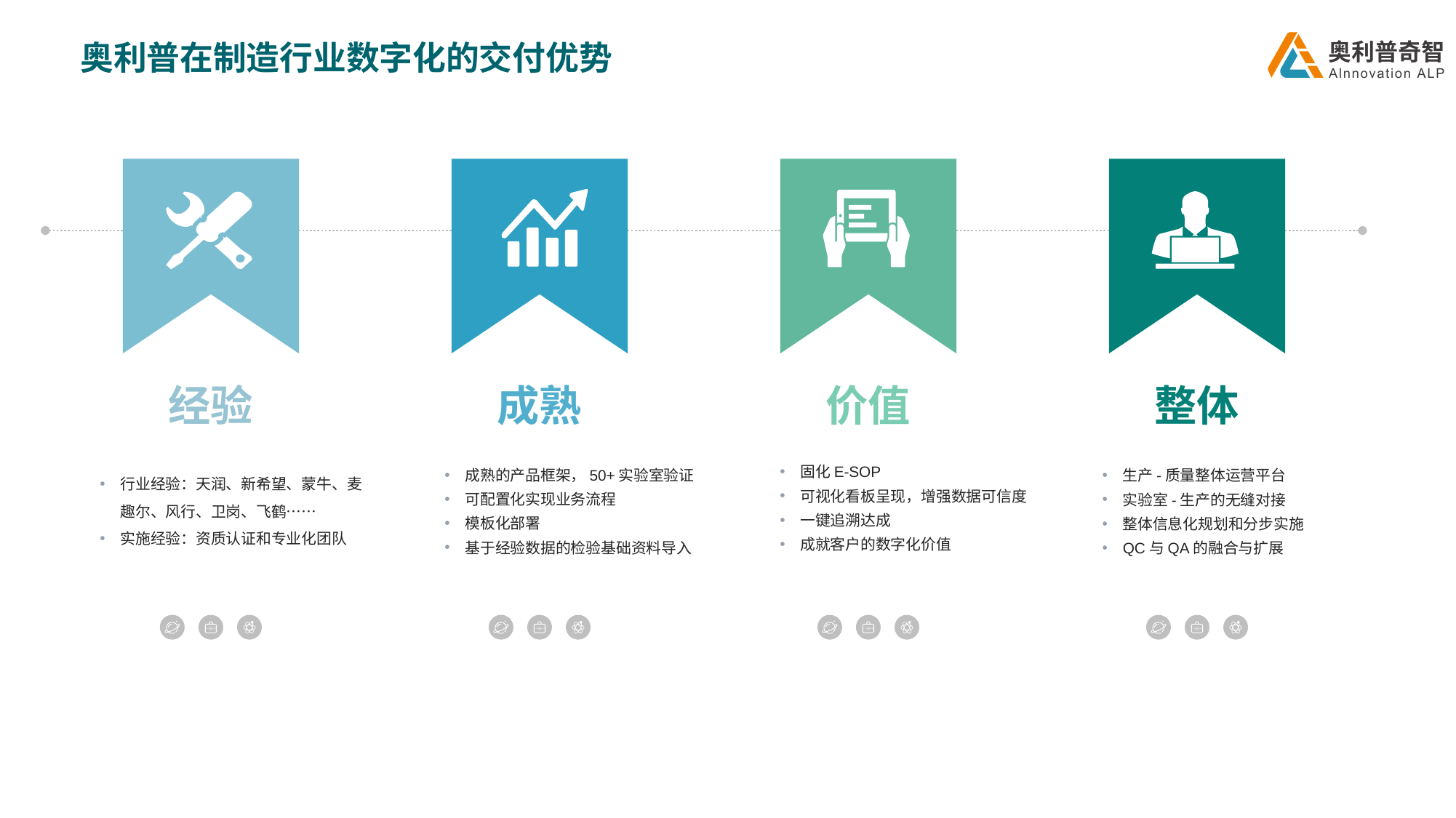

奥利普在制造行业数字化的交付优势

经验
成熟
价值
整体
固化E-SOP
可视化看板呈现，增强数据可信度
一键追溯达成
成就客户的数字化价值
成熟的产品框架，50+实验室验证
可配置化实现业务流程
模板化部署
基于经验数据的检验基础资料导入
行业经验：天润、新希望、蒙牛、麦趣尔、风行、卫岗、飞鹤……
实施经验：资质认证和专业化团队

生产-质量整体运营平台
实验室-生产的无缝对接
整体信息化规划和分步实施
QC与QA的融合与扩展